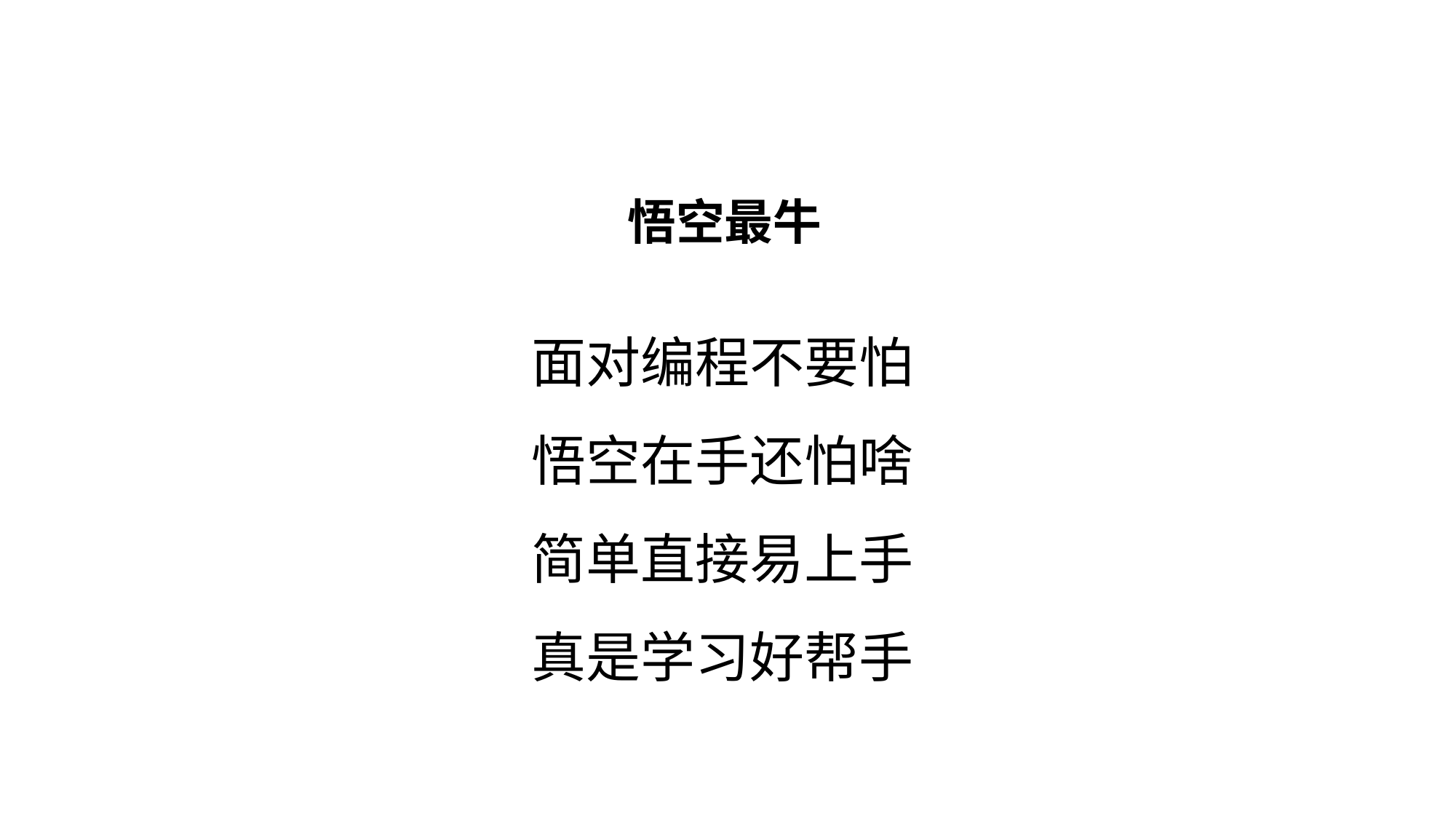

悟空最牛
面对编程不要怕
悟空在手还怕啥
简单直接易上手
真是学习好帮手